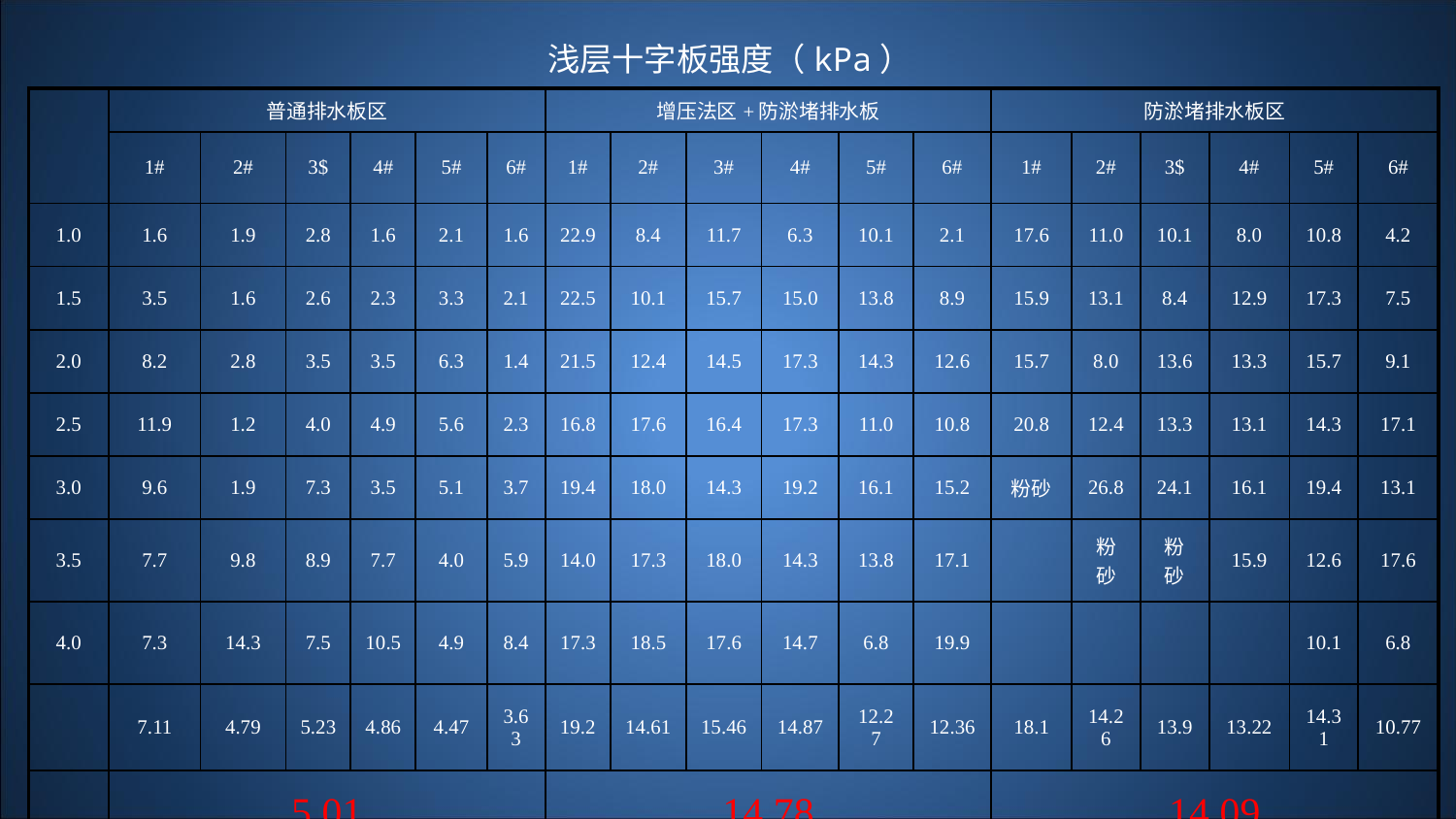

浅层十字板强度（kPa）
|  | 普通排水板区 |  |  |  |  |  | 增压法区+防淤堵排水板 |  |  |  |  |  | 防淤堵排水板区 |  |  |  |  |  |
| --- | --- | --- | --- | --- | --- | --- | --- | --- | --- | --- | --- | --- | --- | --- | --- | --- | --- | --- |
|  | 1# | 2# | 3$ | 4# | 5# | 6# | 1# | 2# | 3# | 4# | 5# | 6# | 1# | 2# | 3$ | 4# | 5# | 6# |
| 1.0 | 1.6 | 1.9 | 2.8 | 1.6 | 2.1 | 1.6 | 22.9 | 8.4 | 11.7 | 6.3 | 10.1 | 2.1 | 17.6 | 11.0 | 10.1 | 8.0 | 10.8 | 4.2 |
| 1.5 | 3.5 | 1.6 | 2.6 | 2.3 | 3.3 | 2.1 | 22.5 | 10.1 | 15.7 | 15.0 | 13.8 | 8.9 | 15.9 | 13.1 | 8.4 | 12.9 | 17.3 | 7.5 |
| 2.0 | 8.2 | 2.8 | 3.5 | 3.5 | 6.3 | 1.4 | 21.5 | 12.4 | 14.5 | 17.3 | 14.3 | 12.6 | 15.7 | 8.0 | 13.6 | 13.3 | 15.7 | 9.1 |
| 2.5 | 11.9 | 1.2 | 4.0 | 4.9 | 5.6 | 2.3 | 16.8 | 17.6 | 16.4 | 17.3 | 11.0 | 10.8 | 20.8 | 12.4 | 13.3 | 13.1 | 14.3 | 17.1 |
| 3.0 | 9.6 | 1.9 | 7.3 | 3.5 | 5.1 | 3.7 | 19.4 | 18.0 | 14.3 | 19.2 | 16.1 | 15.2 | 粉砂 | 26.8 | 24.1 | 16.1 | 19.4 | 13.1 |
| 3.5 | 7.7 | 9.8 | 8.9 | 7.7 | 4.0 | 5.9 | 14.0 | 17.3 | 18.0 | 14.3 | 13.8 | 17.1 |  | 粉砂 | 粉砂 | 15.9 | 12.6 | 17.6 |
| 4.0 | 7.3 | 14.3 | 7.5 | 10.5 | 4.9 | 8.4 | 17.3 | 18.5 | 17.6 | 14.7 | 6.8 | 19.9 |  |  |  |  | 10.1 | 6.8 |
|  | 7.11 | 4.79 | 5.23 | 4.86 | 4.47 | 3.63 | 19.2 | 14.61 | 15.46 | 14.87 | 12.27 | 12.36 | 18.1 | 14.26 | 13.9 | 13.22 | 14.31 | 10.77 |
|  | 5.01 |  |  |  |  |  | 14.78 |  |  |  |  |  | 14.09 |  |  |  |  |  |